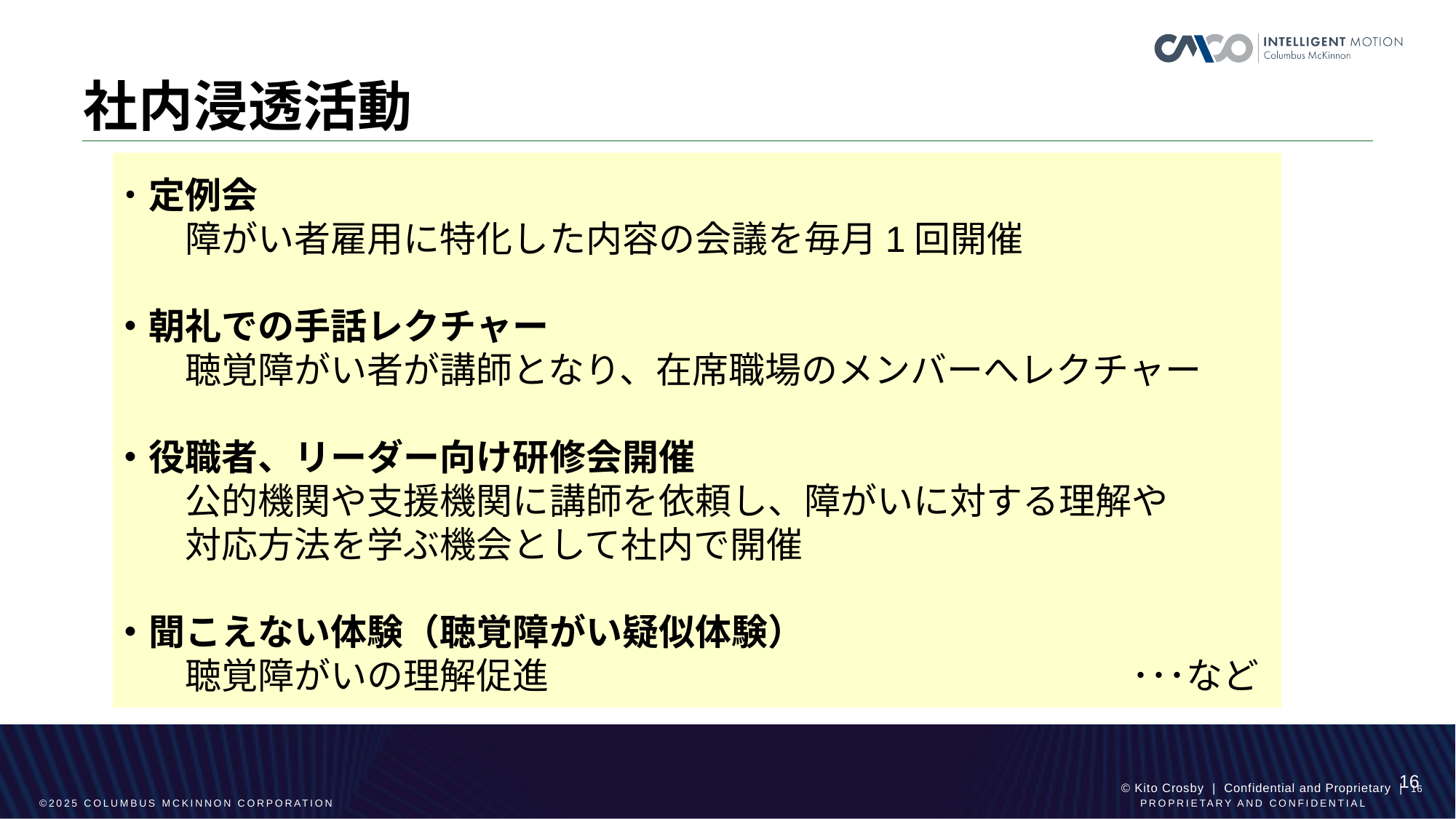

# 社内浸透活動
・定例会
　　障がい者雇用に特化した内容の会議を毎月1回開催

・朝礼での手話レクチャー
　　聴覚障がい者が講師となり、在席職場のメンバーへレクチャー

・役職者、リーダー向け研修会開催
　　公的機関や支援機関に講師を依頼し、障がいに対する理解や
　　対応方法を学ぶ機会として社内で開催

・聞こえない体験（聴覚障がい疑似体験）
　　聴覚障がいの理解促進　　　　　　　　　　　　　　　　･･･など
16